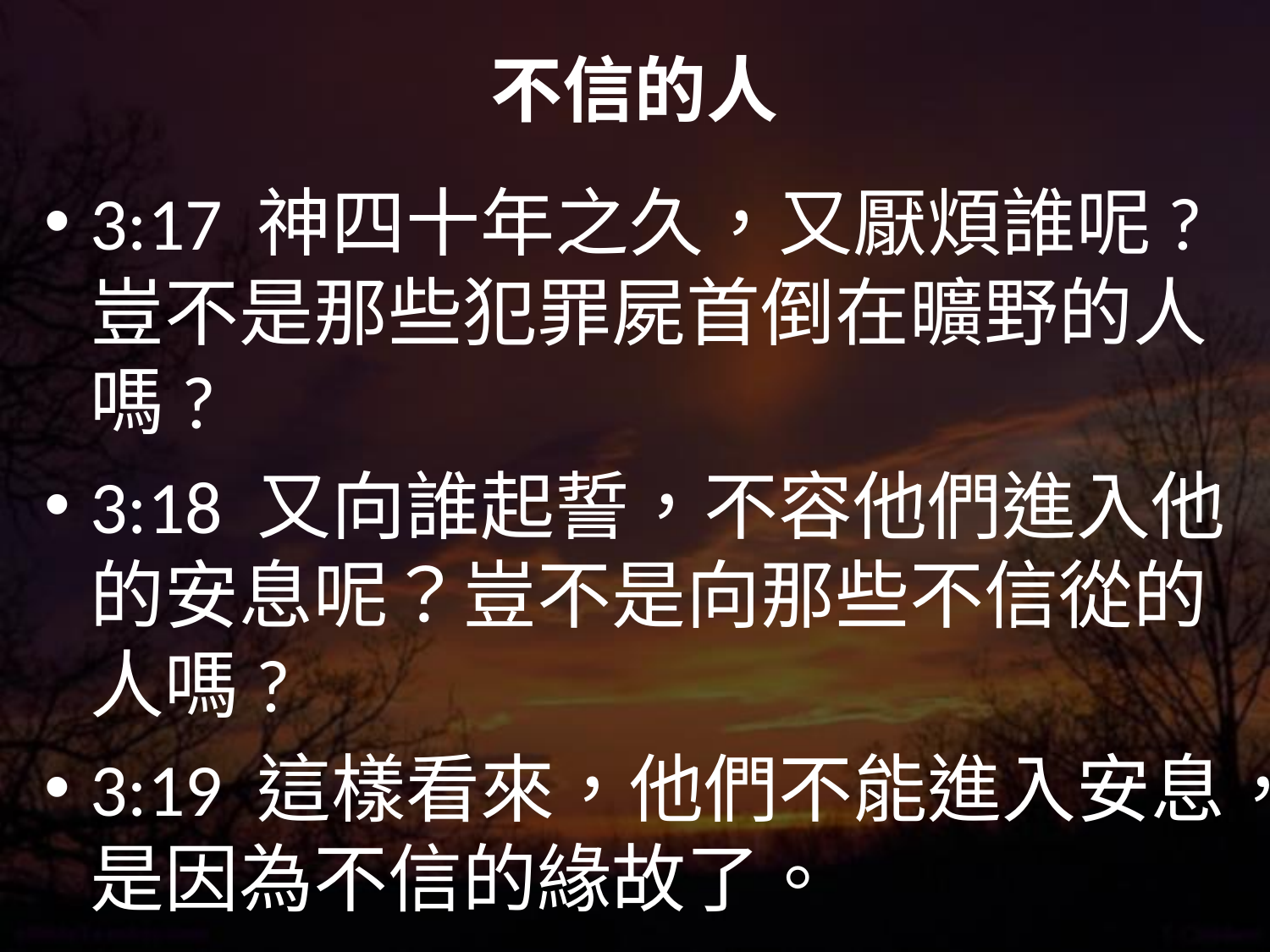

# 不信的人
3:17 神四十年之久，又厭煩誰呢?豈不是那些犯罪屍首倒在曠野的人嗎?
3:18 又向誰起誓，不容他們進入他的安息呢？豈不是向那些不信從的人嗎?
3:19 這樣看來，他們不能進入安息，是因為不信的緣故了。